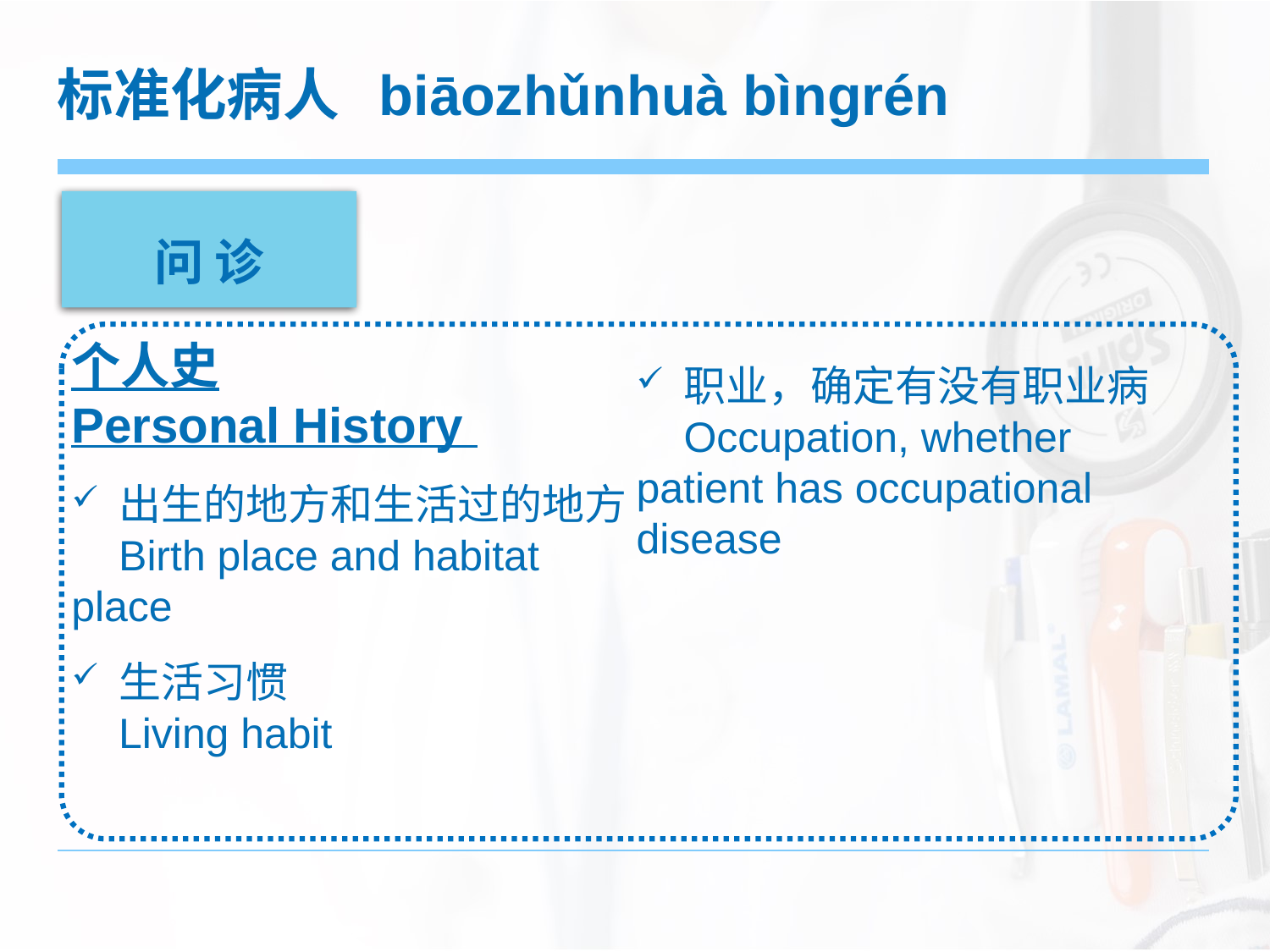

标准化病人  biāozhǔnhuà bìngrén
问 诊
个人史
Personal History
 出生的地方和生活过的地方
    Birth place and habitat place
 生活习惯
    Living habit
职业，确定有没有职业病
    Occupation, whether patient has occupational disease